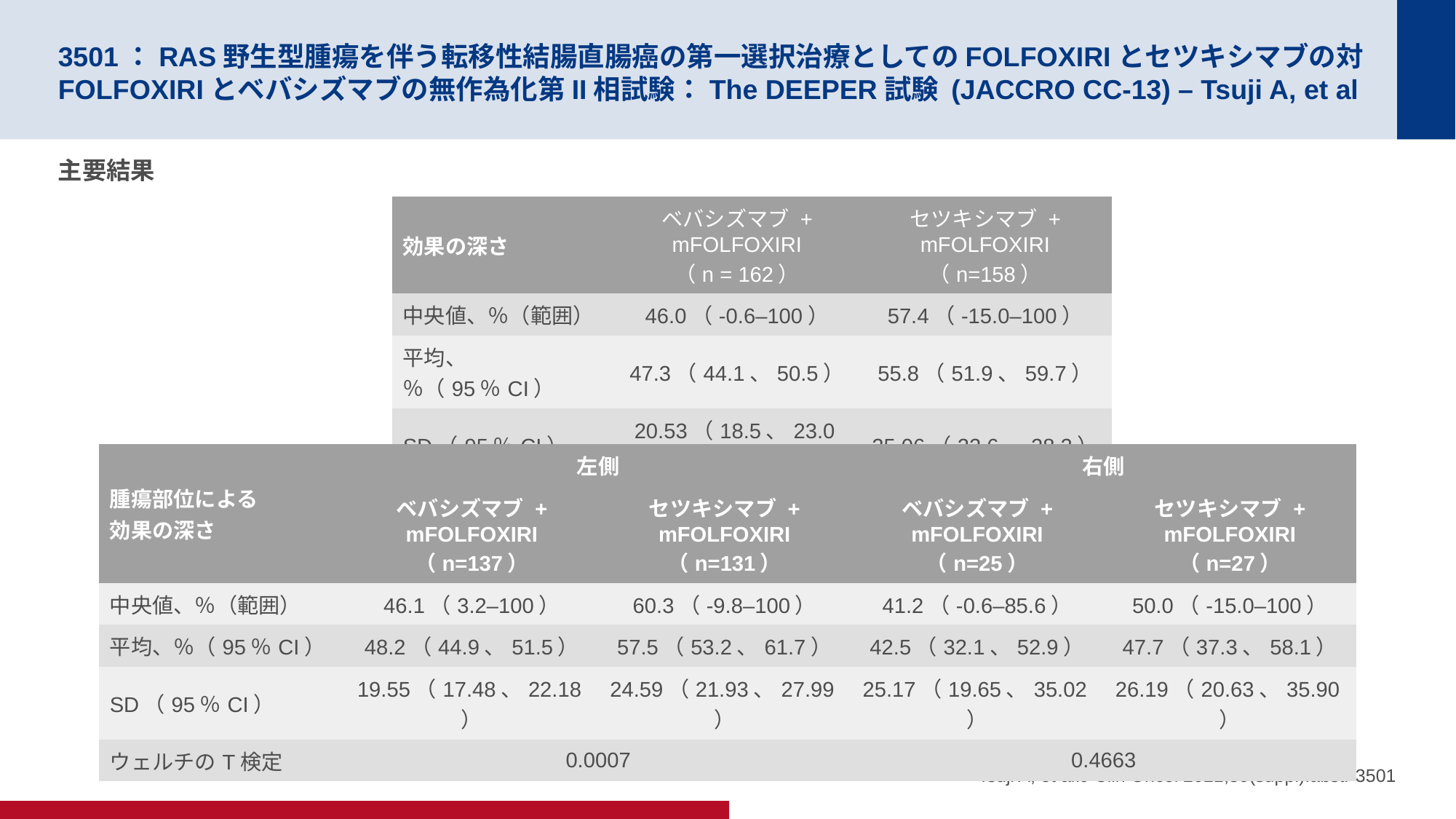

# 3501：RAS野生型腫瘍を伴う転移性結腸直腸癌の第一選択治療としてのFOLFOXIRIとセツキシマブの対FOLFOXIRIとベバシズマブの無作為化第II相試験：The DEEPER試験 (JACCRO CC-13) – Tsuji A, et al
主要結果
| 効果の深さ | ベバシズマブ + mFOLFOXIRI （n = 162） | セツキシマブ + mFOLFOXIRI （n=158） |
| --- | --- | --- |
| 中央値、％（範囲） | 46.0（-0.6–100） | 57.4（-15.0–100） |
| 平均、％（95％CI） | 47.3（44.1、50.5） | 55.8（51.9、59.7） |
| SD（95％CI） | 20.53（18.5、23.0） | 25.06（22.6、28.2） |
| ウェルチのT検定 | 0.001 |  |
| 腫瘍部位による 効果の深さ | 左側 |  | 右側 |  |
| --- | --- | --- | --- | --- |
|  | ベバシズマブ + mFOLFOXIRI （n=137） | セツキシマブ + mFOLFOXIRI （n=131） | ベバシズマブ + mFOLFOXIRI （n=25） | セツキシマブ + mFOLFOXIRI （n=27） |
| 中央値、％（範囲） | 46.1（3.2–100） | 60.3（-9.8–100） | 41.2（-0.6–85.6） | 50.0（-15.0–100） |
| 平均、％（95％CI） | 48.2（44.9、51.5） | 57.5（53.2、61.7） | 42.5（32.1、52.9） | 47.7（37.3、58.1） |
| SD（95％CI） | 19.55（17.48、22.18） | 24.59（21.93、27.99） | 25.17（19.65、35.02） | 26.19（20.63、35.90） |
| ウェルチのT検定 | 0.0007 |  | 0.4663 |  |
Tsuji A, et al.J Clin Oncol 2021;39(suppl):abstr 3501